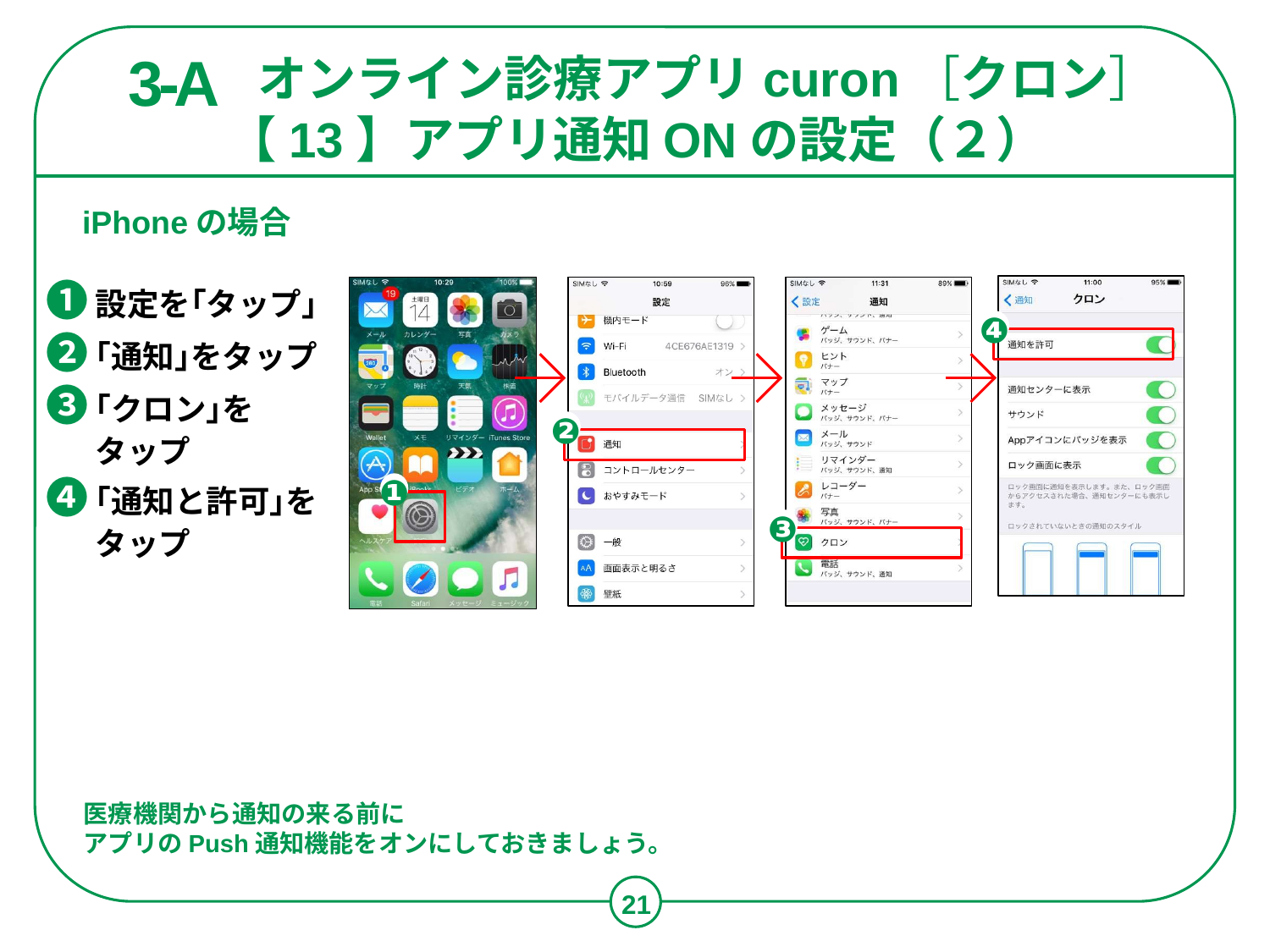

オンライン診療アプリcuron［クロン］
【13】アプリ通知ONの設定（２）
3-A
iPhoneの場合
❶	設定を｢タップ」
❷	｢通知｣をタップ
❸	｢クロン｣を
	タップ
❹	｢通知と許可｣を
	タップ

❹

❷

❶

❸

医療機関から通知の来る前に
アプリのPush通知機能をオンにしておきましょう。